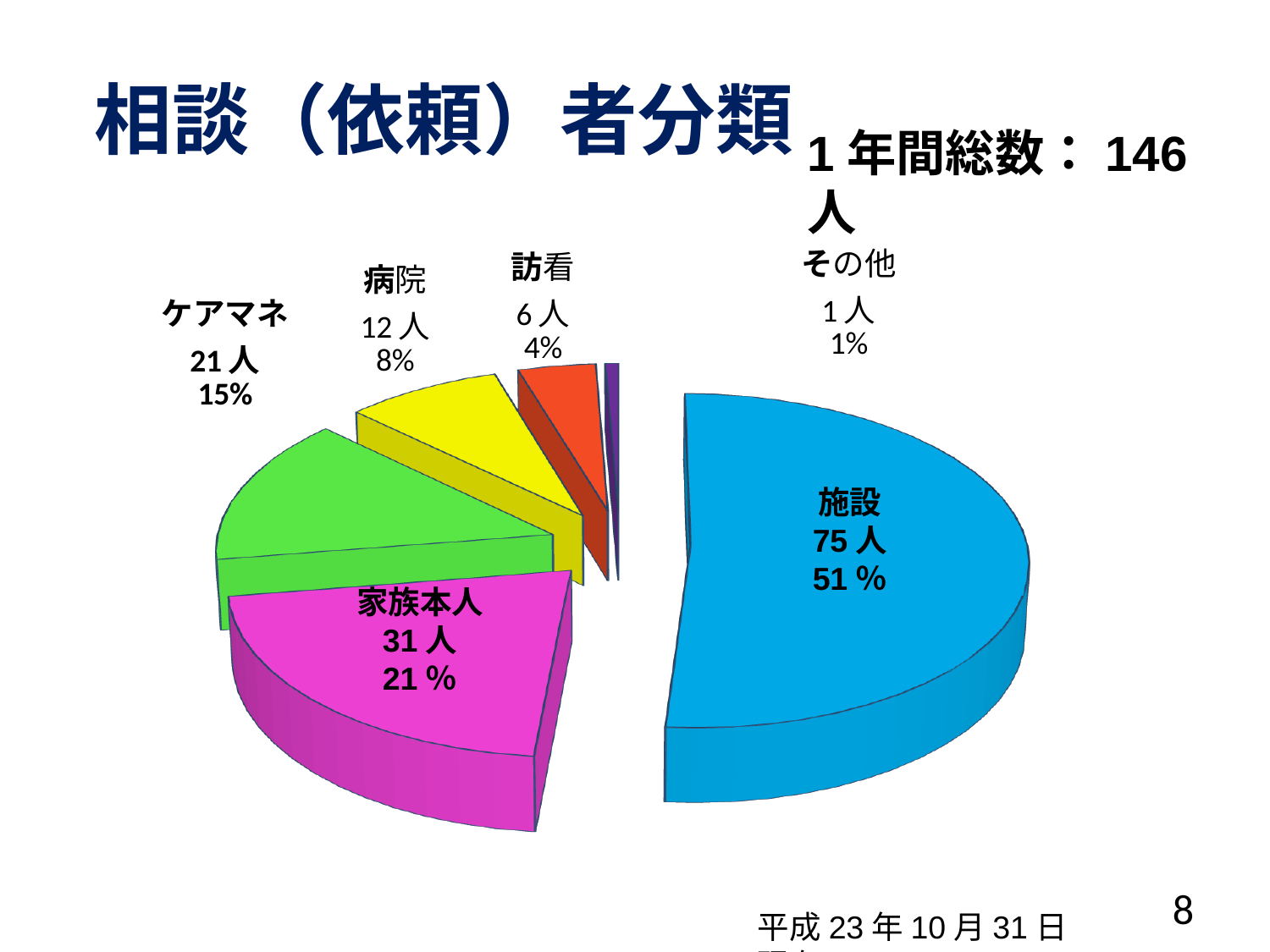

# 相談（依頼）者分類
1年間総数：146人

[unsupported chart]

施設
75人
51％
家族本人
31人
21％
8
平成23年10月31日現在